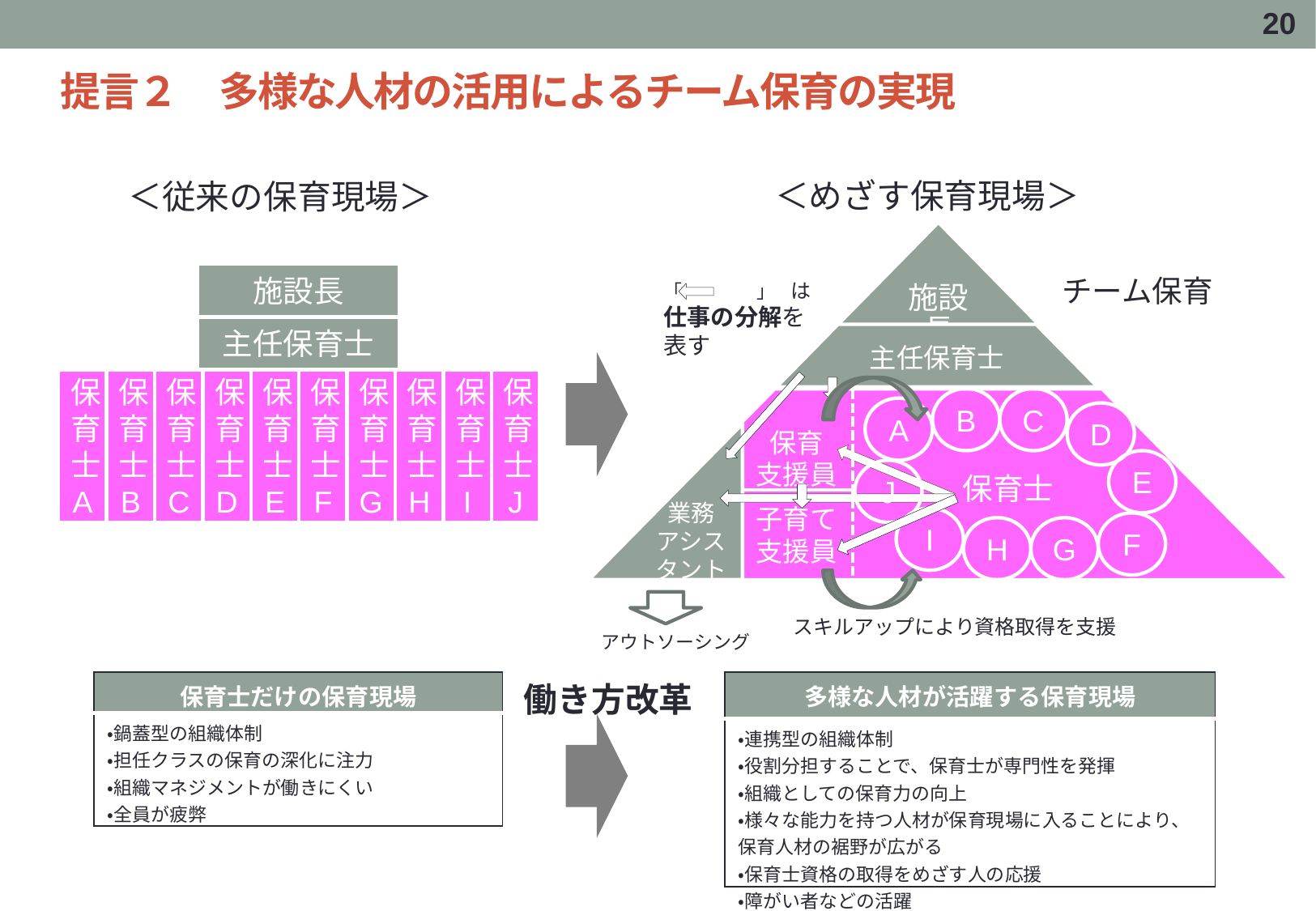

20
# 提言２　多様な人材の活用によるチーム保育の実現
＜めざす保育現場＞
＜従来の保育現場＞

施設長
主任保育士

「　　　　」　は
仕事の分解を表す
施設長
チーム保育

主任保育士

保育士
A
保育士
B
保育士
C
保育士
D
保育士
E
保育士
F
保育士
G
保育士
H
保育士
I
保育士
J

B
C
A
D
保育
支援員
業務
アシスタント
E
J
保育士

子育て
支援員
I
F

H
G

スキルアップにより資格取得を支援
アウトソーシング
| 保育士だけの保育現場 |
| --- |
| ・鍋蓋型の組織体制 ・担任クラスの保育の深化に注力 ・組織マネジメントが働きにくい ・全員が疲弊 |
| 多様な人材が活躍する保育現場 |
| --- |
| ・連携型の組織体制 ・役割分担することで、保育士が専門性を発揮 ・組織としての保育力の向上 ・様々な能力を持つ人材が保育現場に入ることにより、保育人材の裾野が広がる ・保育士資格の取得をめざす人の応援 ・障がい者などの活躍 |
働き方改革